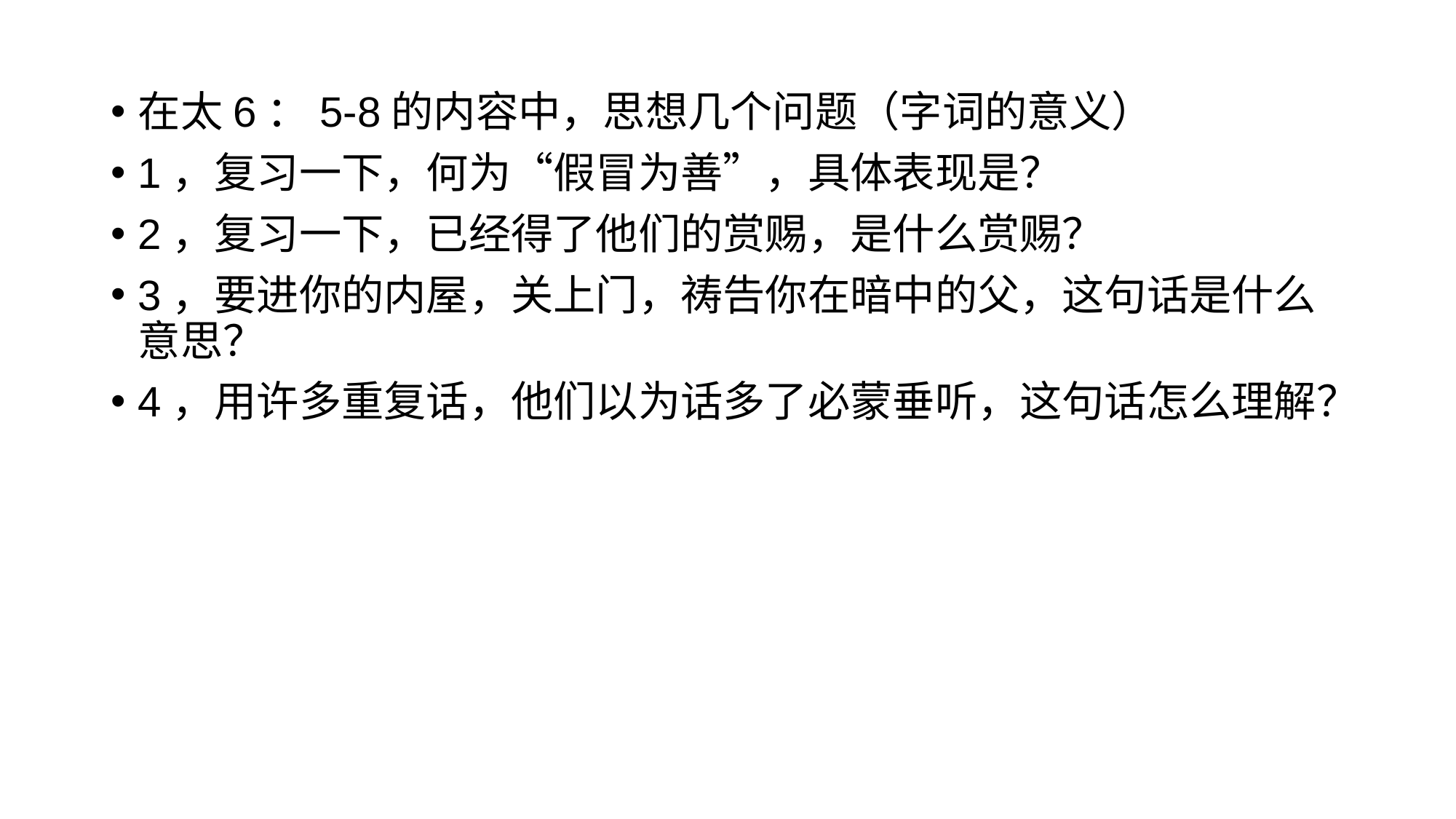

在太6：5-8的内容中，思想几个问题（字词的意义）
1，复习一下，何为“假冒为善”，具体表现是？
2，复习一下，已经得了他们的赏赐，是什么赏赐？
3，要进你的内屋，关上门，祷告你在暗中的父，这句话是什么意思？
4，用许多重复话，他们以为话多了必蒙垂听，这句话怎么理解？